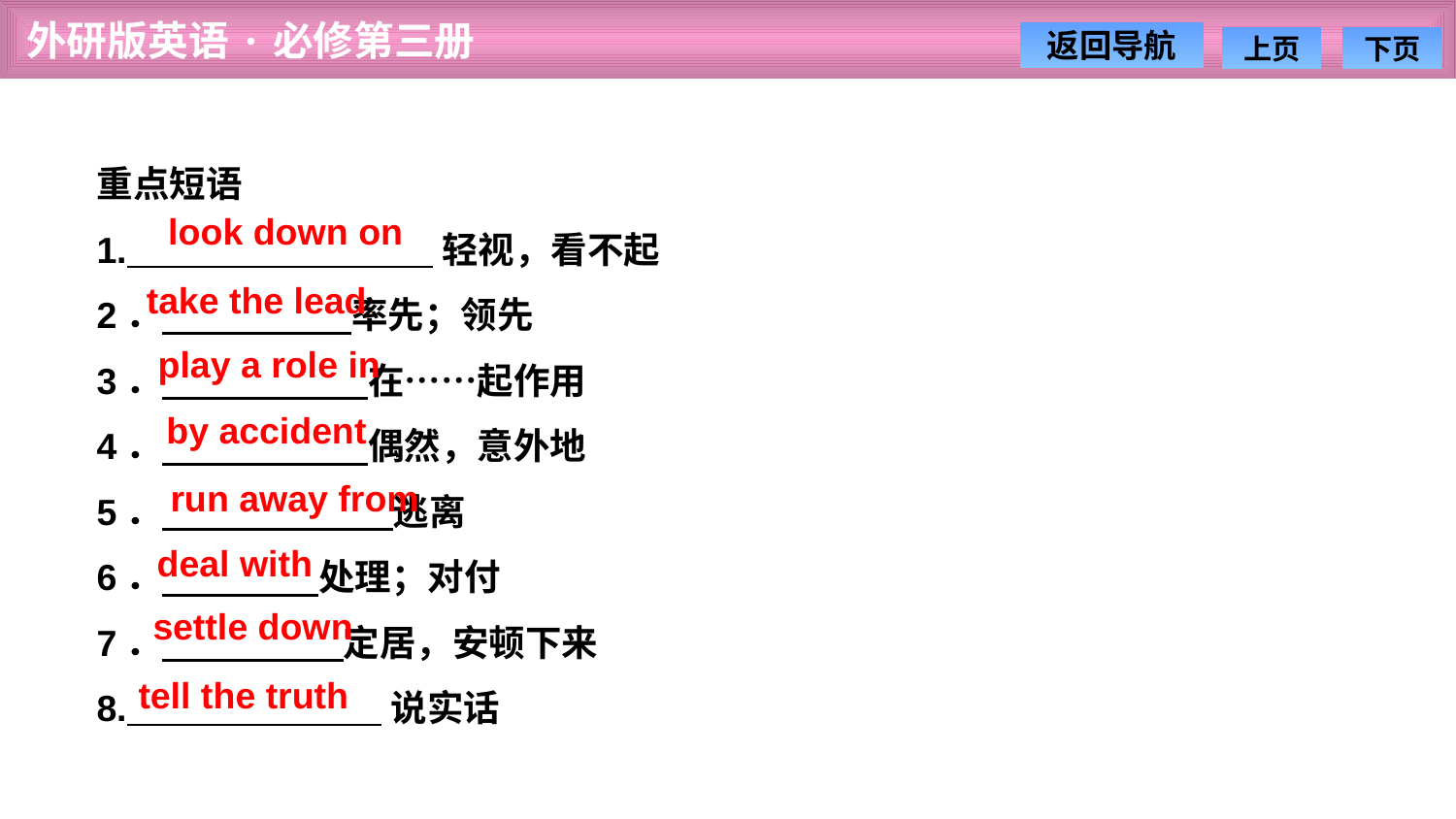

重点短语
1.                              轻视，看不起
2．                       率先；领先
3．                         在……起作用
4．                         偶然，意外地
5．                            逃离
6．                   处理；对付
7．                      定居，安顿下来
8.                         说实话
look down on
take the lead
　play a role in
by accident
run away from
deal with
settle down
tell the truth